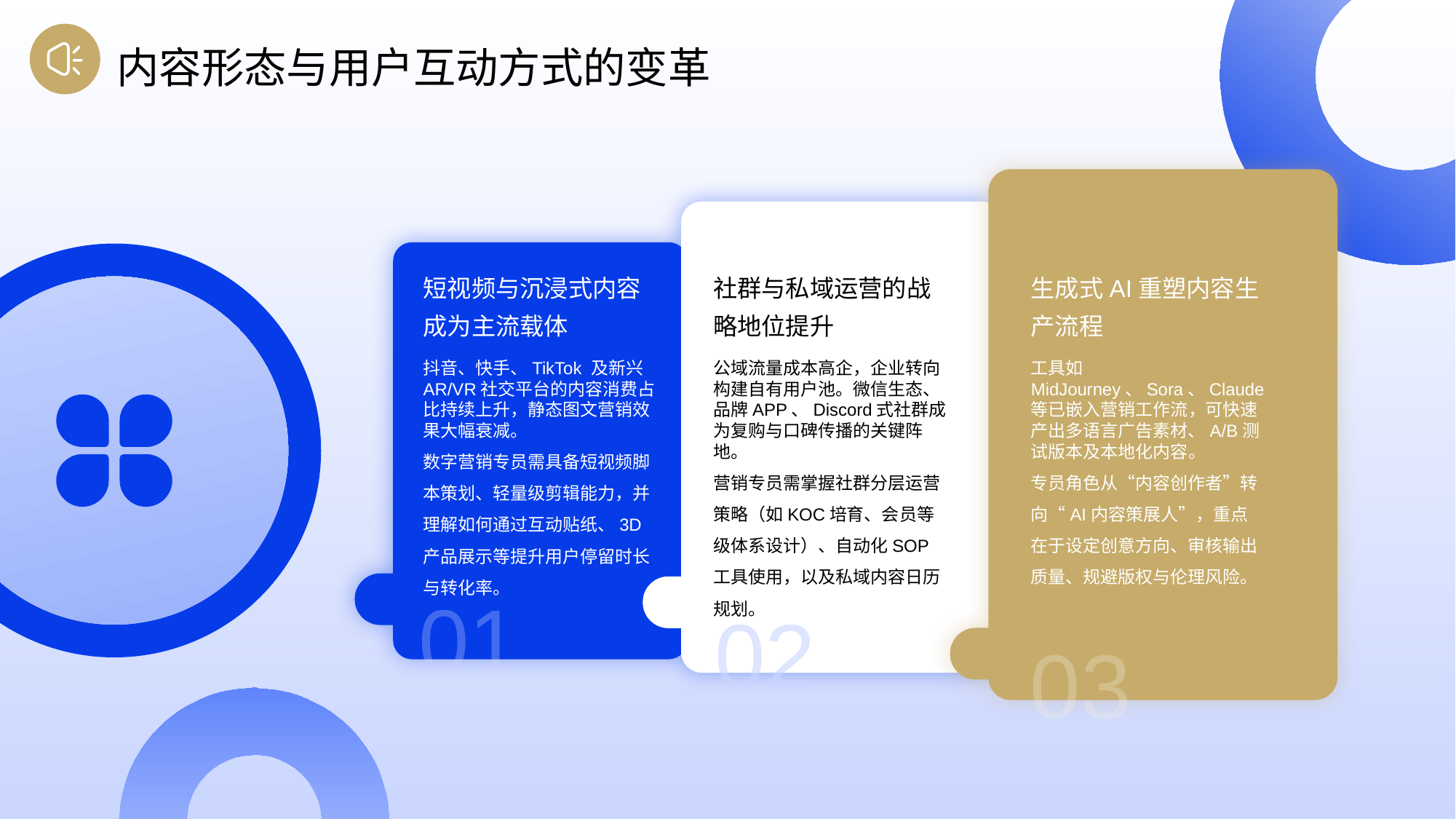

内容形态与用户互动方式的变革

短视频与沉浸式内容成为主流载体
社群与私域运营的战略地位提升
生成式AI重塑内容生产流程

抖音、快手、TikTok 及新兴AR/VR社交平台的内容消费占比持续上升，静态图文营销效果大幅衰减。
数字营销专员需具备短视频脚本策划、轻量级剪辑能力，并理解如何通过互动贴纸、3D产品展示等提升用户停留时长与转化率。
公域流量成本高企，企业转向构建自有用户池。微信生态、品牌APP、Discord式社群成为复购与口碑传播的关键阵地。
营销专员需掌握社群分层运营策略（如KOC培育、会员等级体系设计）、自动化SOP工具使用，以及私域内容日历规划。
工具如 MidJourney、Sora、Claude 等已嵌入营销工作流，可快速产出多语言广告素材、A/B测试版本及本地化内容。
专员角色从“内容创作者”转向“AI内容策展人”，重点在于设定创意方向、审核输出质量、规避版权与伦理风险。

01
02
03